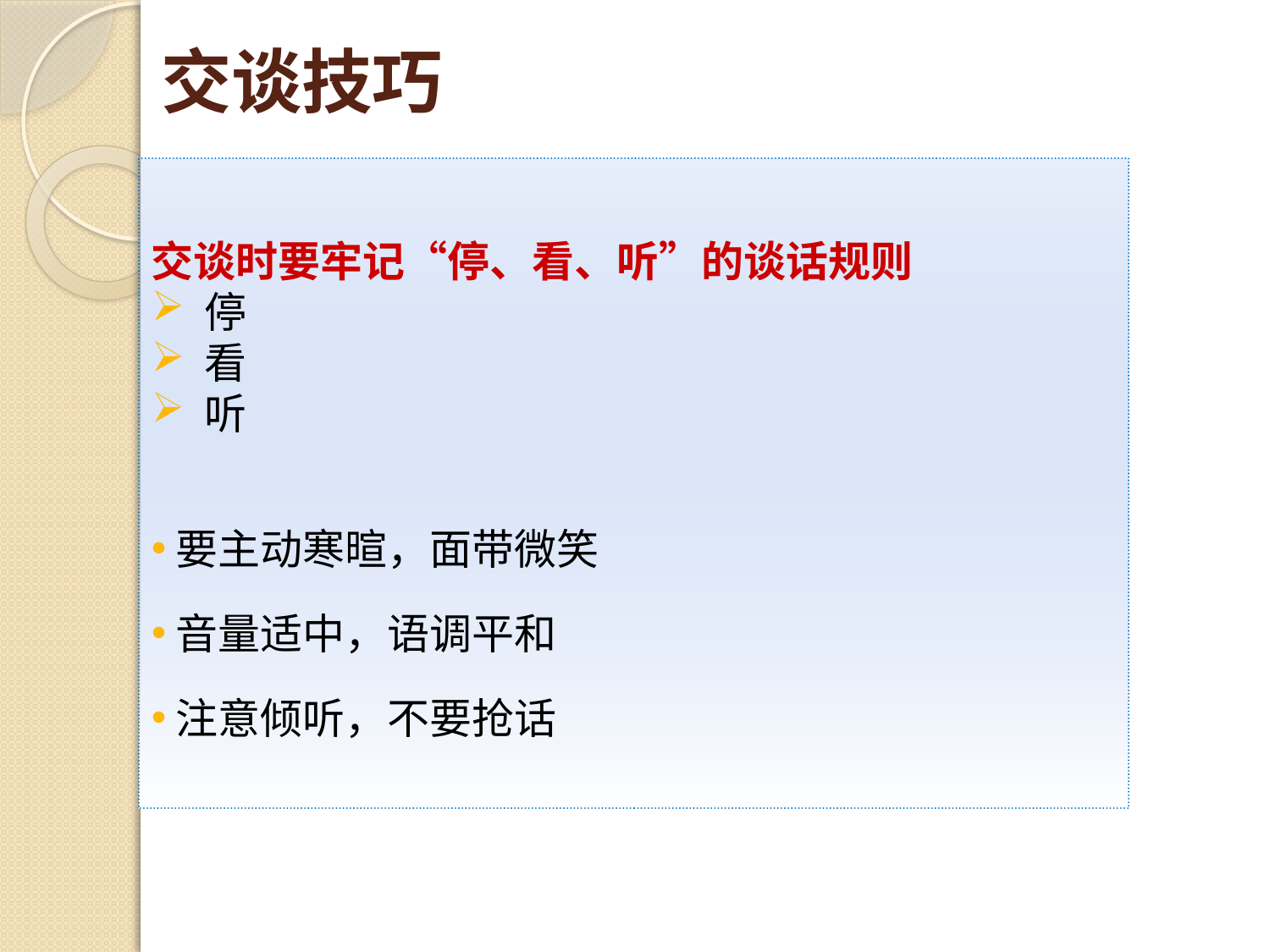

# 交谈技巧
交谈时要牢记“停、看、听”的谈话规则
 停
 看
 听

要主动寒暄，面带微笑
音量适中，语调平和
注意倾听，不要抢话